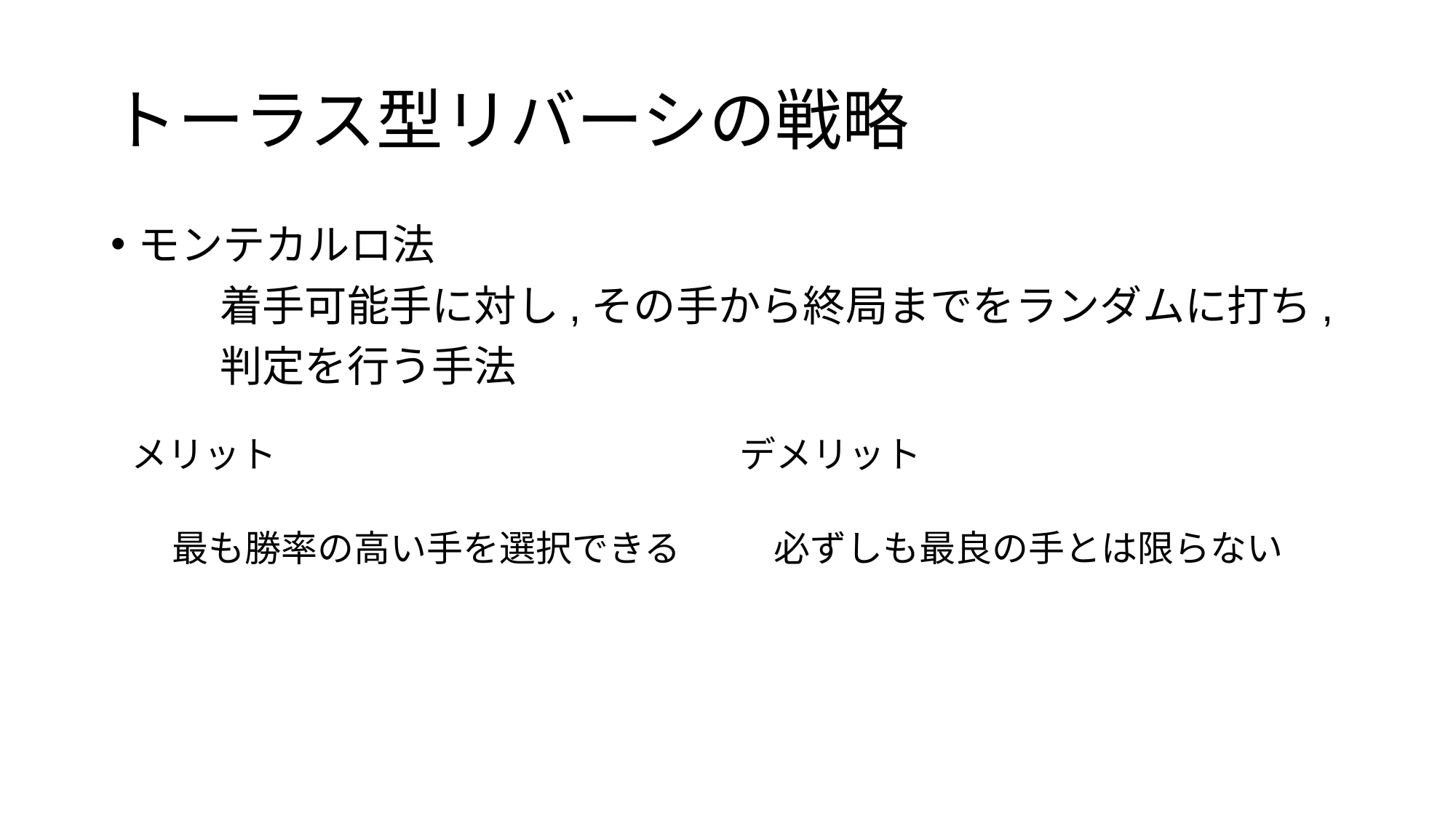

# トーラス型リバーシの戦略
モンテカルロ法
	着手可能手に対し,その手から終局までをランダムに打ち,
	判定を行う手法
メリット
デメリット
必ずしも最良の手とは限らない
最も勝率の高い手を選択できる